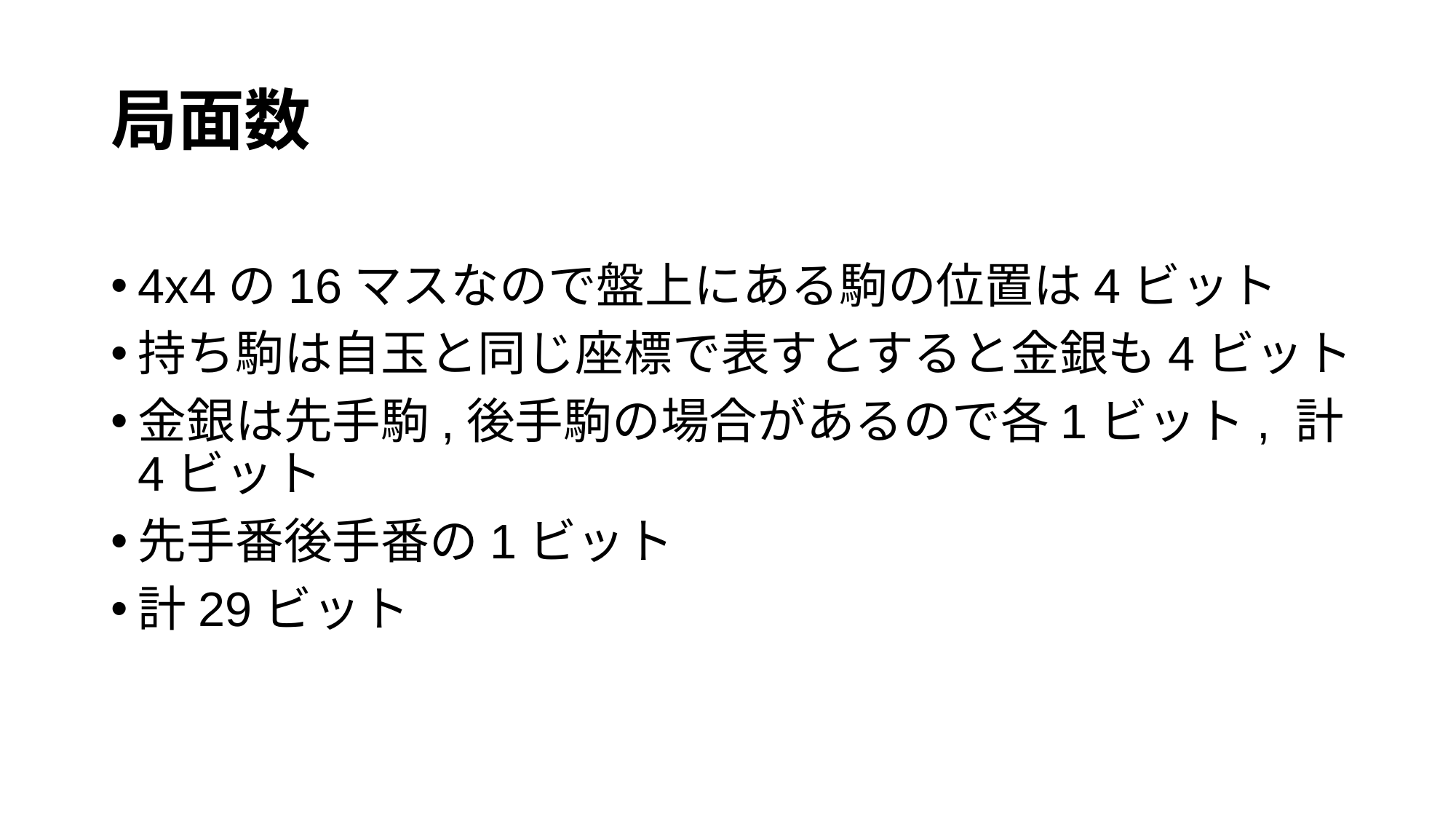

# 局面数

4x4の16マスなので盤上にある駒の位置は4ビット
持ち駒は自玉と同じ座標で表すとすると金銀も4ビット
金銀は先手駒,後手駒の場合があるので各1ビット, 計4ビット
先手番後手番の1ビット
計29ビット